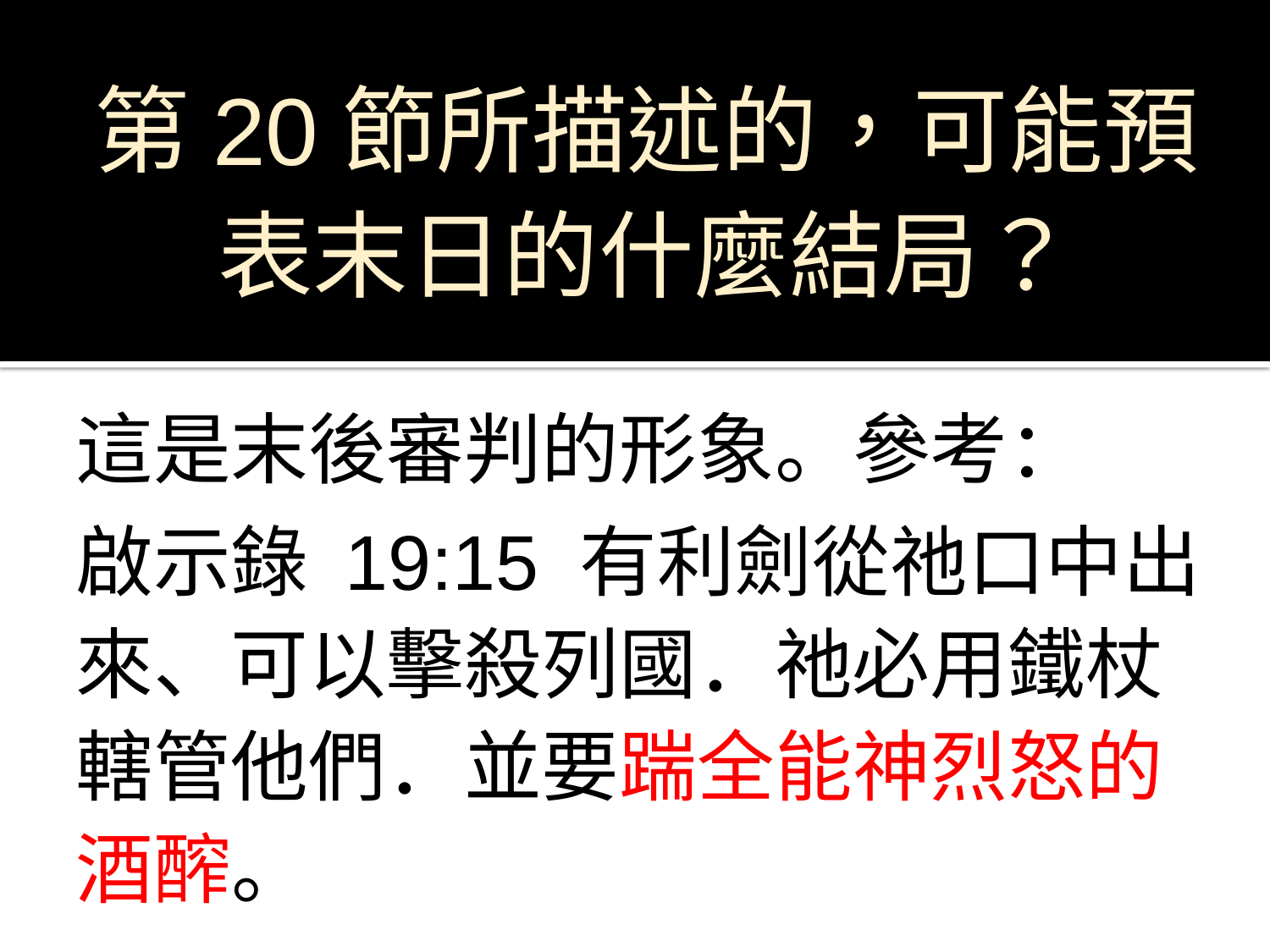

# 第20節所描述的，可能預表末日的什麼結局？
這是末後審判的形象。參考：
啟示錄 19:15 有利劍從祂口中出來、可以擊殺列國．祂必用鐵杖轄管他們．並要踹全能神烈怒的酒醡。